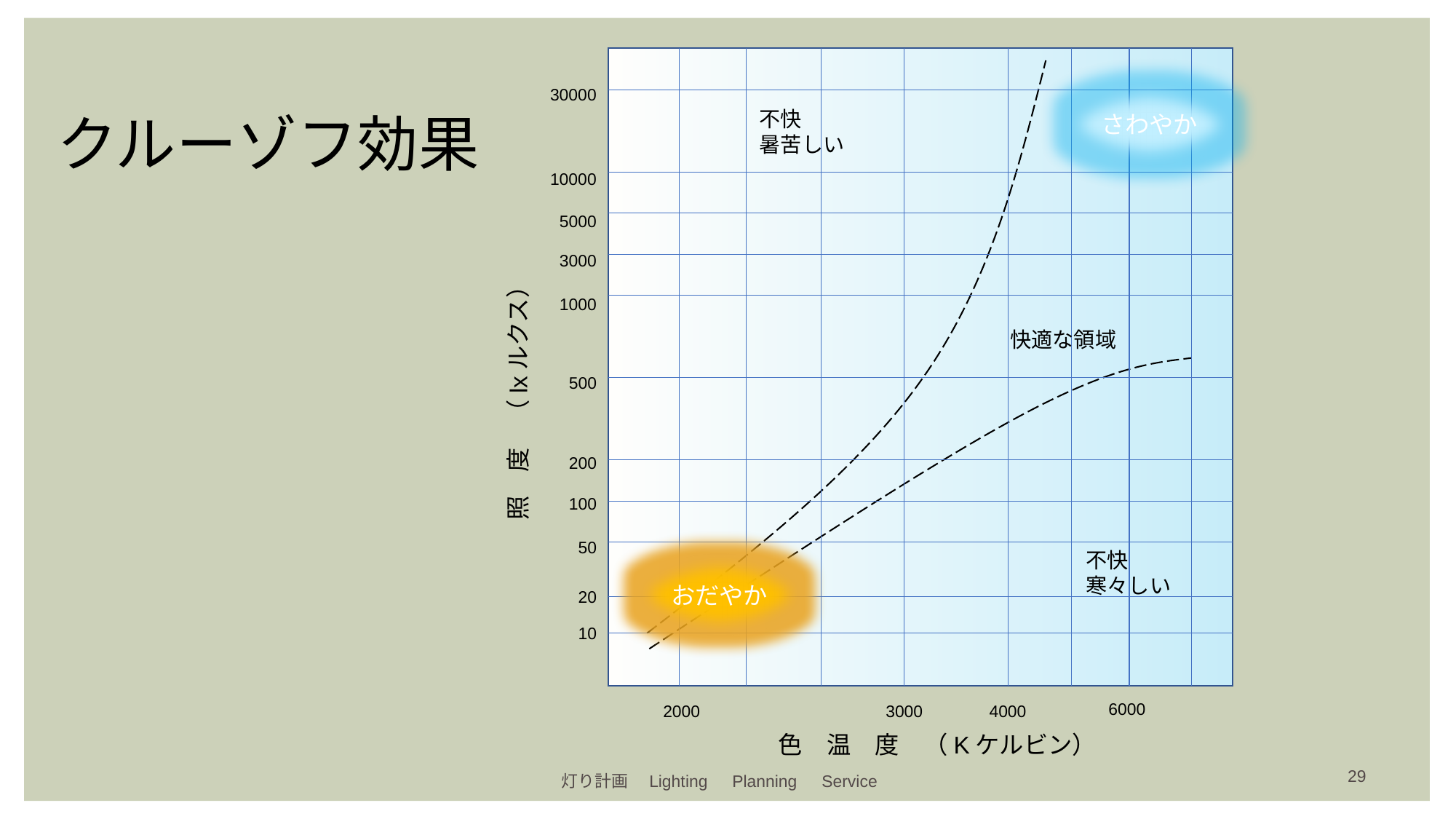

30000
さわやか
クルーゾフ効果
不快
暑苦しい
10000
5000
3000
1000
快適な領域

500
照　度　（lxルクス）
200
100
50
不快
寒々しい
おだやか
20
10
6000
2000
3000
4000
色　温　度　（Kケルビン）
29
灯り計画　Lighting　Planning　Service